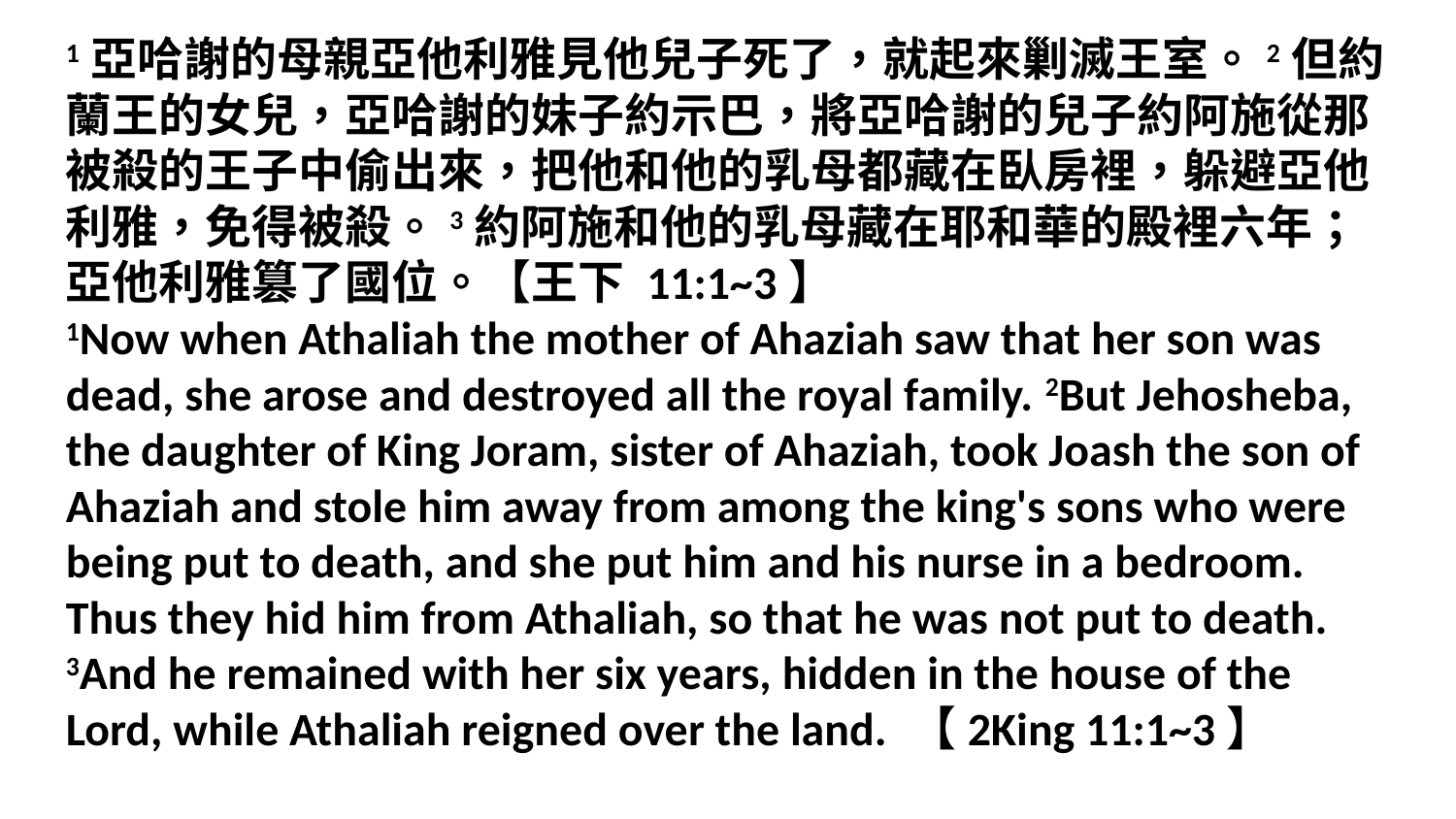

1亞哈謝的母親亞他利雅見他兒子死了，就起來剿滅王室。2但約蘭王的女兒，亞哈謝的妹子約示巴，將亞哈謝的兒子約阿施從那被殺的王子中偷出來，把他和他的乳母都藏在臥房裡，躲避亞他利雅，免得被殺。3約阿施和他的乳母藏在耶和華的殿裡六年；亞他利雅篡了國位。【王下 11:1~3】
1Now when Athaliah the mother of Ahaziah saw that her son was dead, she arose and destroyed all the royal family. 2But Jehosheba, the daughter of King Joram, sister of Ahaziah, took Joash the son of Ahaziah and stole him away from among the king's sons who were being put to death, and she put him and his nurse in a bedroom. Thus they hid him from Athaliah, so that he was not put to death. 3And he remained with her six years, hidden in the house of the Lord, while Athaliah reigned over the land. 【2King 11:1~3】